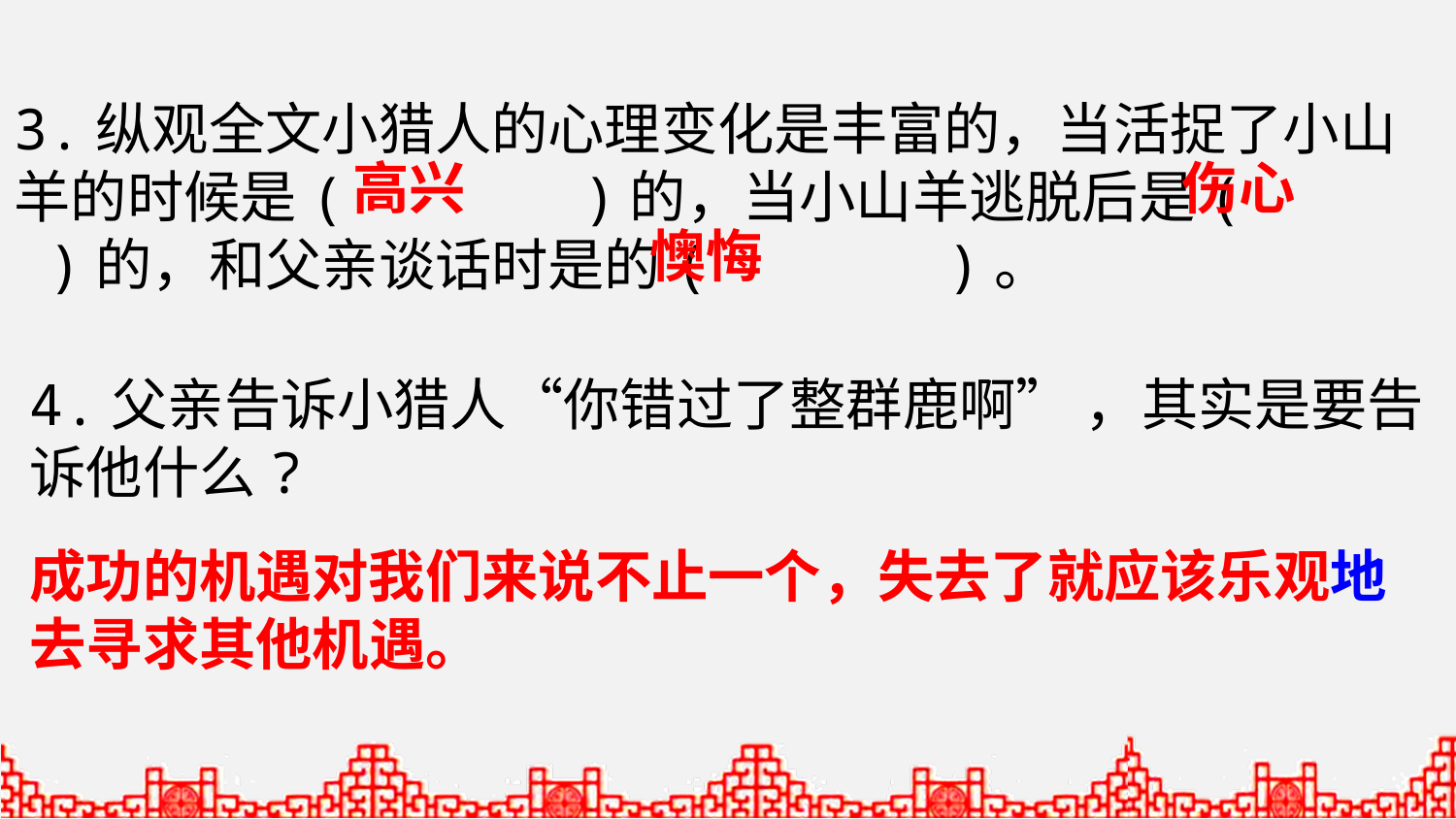

3.纵观全文小猎人的心理变化是丰富的，当活捉了小山羊的时候是(       )的，当小山羊逃脱后是(       )的，和父亲谈话时是的(       )。
高兴
伤心
懊悔
4.父亲告诉小猎人“你错过了整群鹿啊” ，其实是要告诉他什么?
成功的机遇对我们来说不止一个，失去了就应该乐观地去寻求其他机遇。